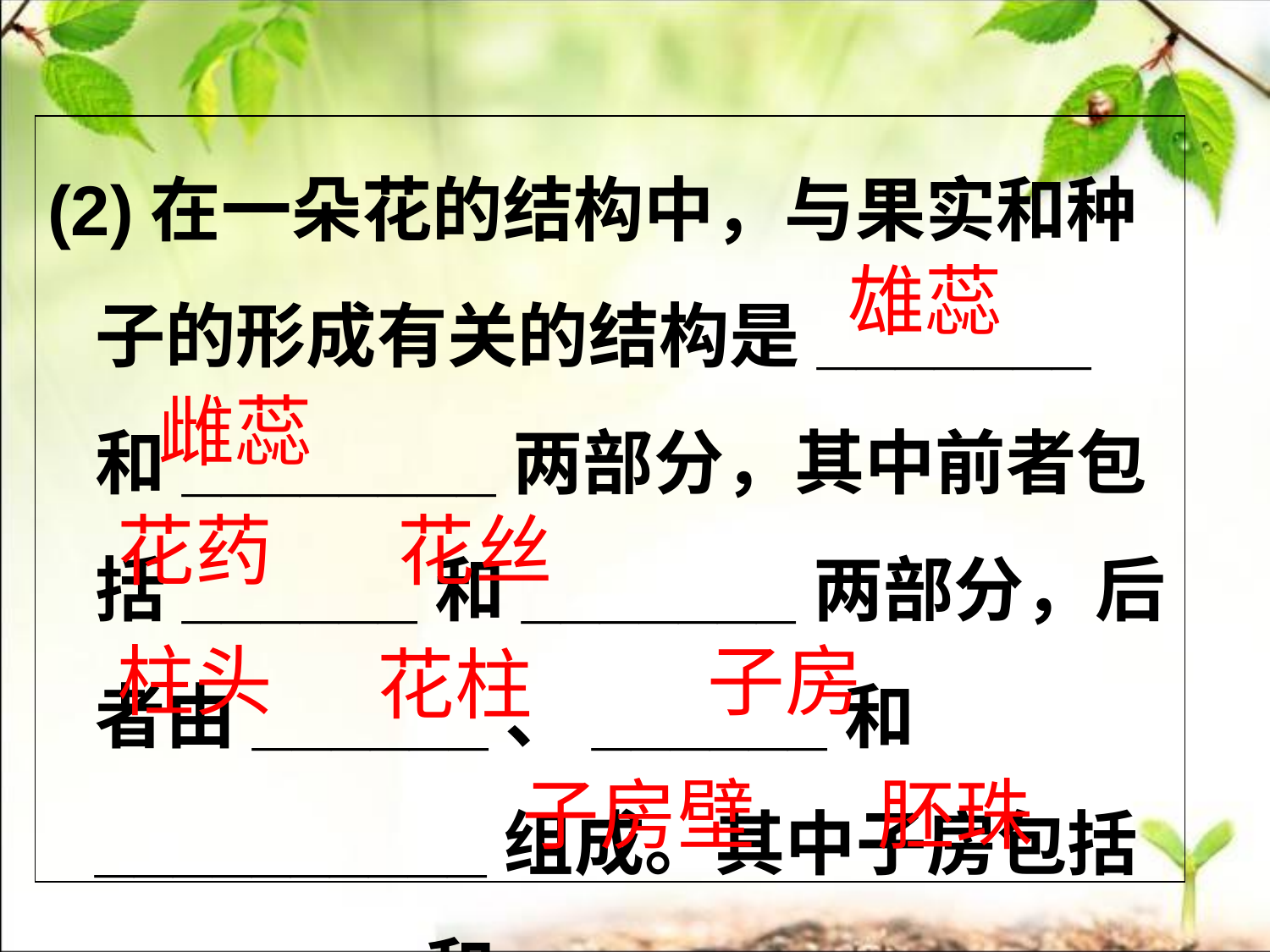

(2)在一朵花的结构中，与果实和种子的形成有关的结构是_______和________两部分，其中前者包括______和_______两部分，后者由______、______和__________组成。其中子房包括________和________ 。

雄蕊
雌蕊
花药
花丝
柱头
子房
花柱
子房壁
胚珠